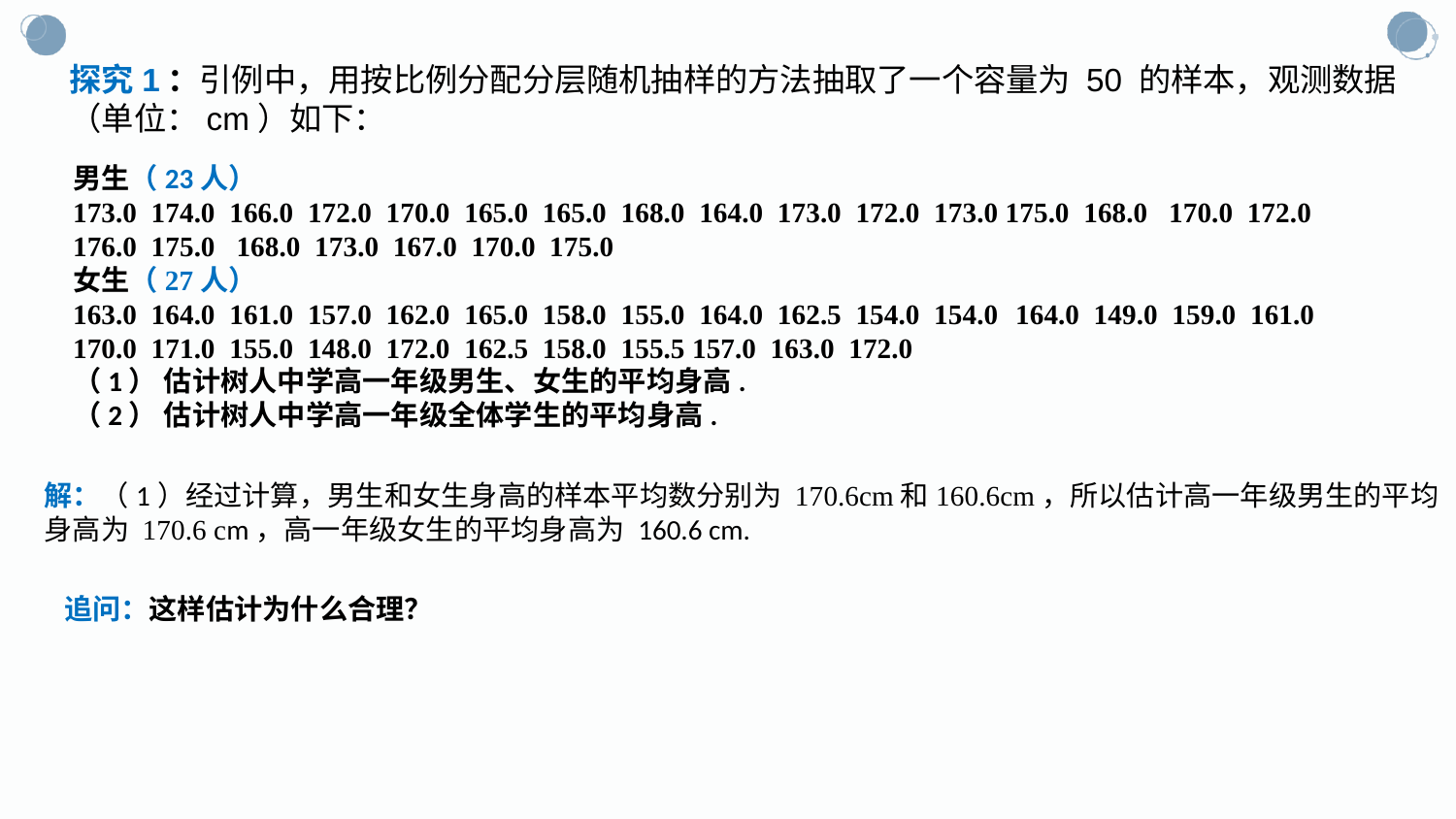

探究1：引例中，用按比例分配分层随机抽样的方法抽取了一个容量为 50 的样本，观测数据（单位：cm）如下：
男生（23人）
173.0  174.0  166.0  172.0  170.0  165.0  165.0  168.0  164.0  173.0  172.0  173.0 175.0  168.0   170.0  172.0
176.0  175.0   168.0  173.0  167.0  170.0  175.0
女生（27人）
163.0  164.0  161.0  157.0  162.0  165.0  158.0  155.0  164.0  162.5  154.0  154.0  164.0  149.0  159.0  161.0
170.0  171.0  155.0  148.0  172.0  162.5  158.0  155.5 157.0  163.0  172.0
（1） 估计树人中学高一年级男生、女生的平均身高.
（2） 估计树人中学高一年级全体学生的平均身高.
解：（1）经过计算，男生和女生身高的样本平均数分别为 170.6cm和160.6cm，所以估计高一年级男生的平均
身高为 170.6 cm，高一年级女生的平均身高为 160.6 cm.
追问：这样估计为什么合理？